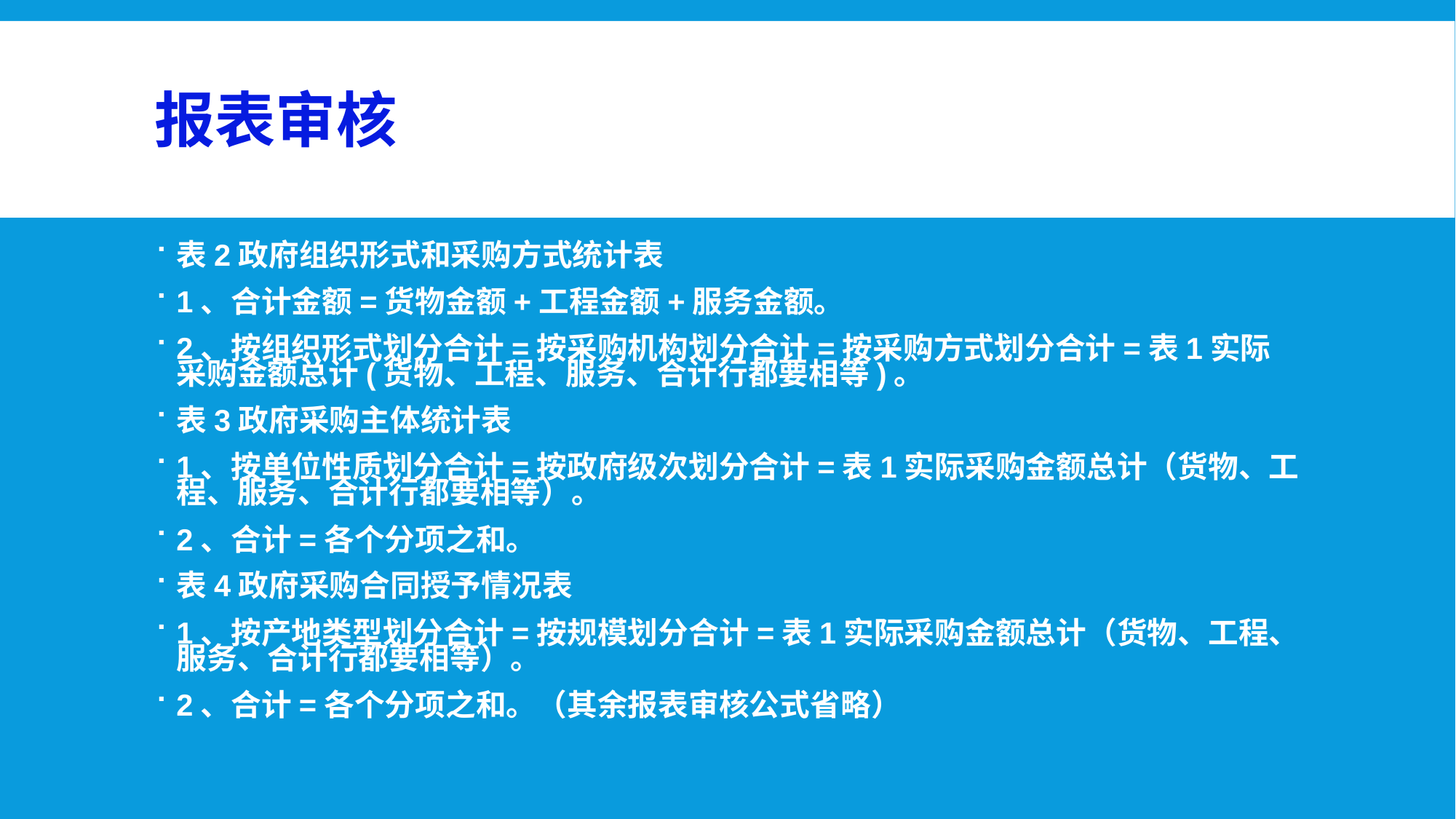

# 报表审核
表2政府组织形式和采购方式统计表
1、合计金额=货物金额+工程金额+服务金额。
2、按组织形式划分合计=按采购机构划分合计=按采购方式划分合计=表1实际采购金额总计(货物、工程、服务、合计行都要相等)。
表3政府采购主体统计表
1、按单位性质划分合计=按政府级次划分合计=表1实际采购金额总计（货物、工程、服务、合计行都要相等）。
2、合计=各个分项之和。
表4政府采购合同授予情况表
1、按产地类型划分合计=按规模划分合计=表1实际采购金额总计（货物、工程、服务、合计行都要相等）。
2、合计=各个分项之和。（其余报表审核公式省略）